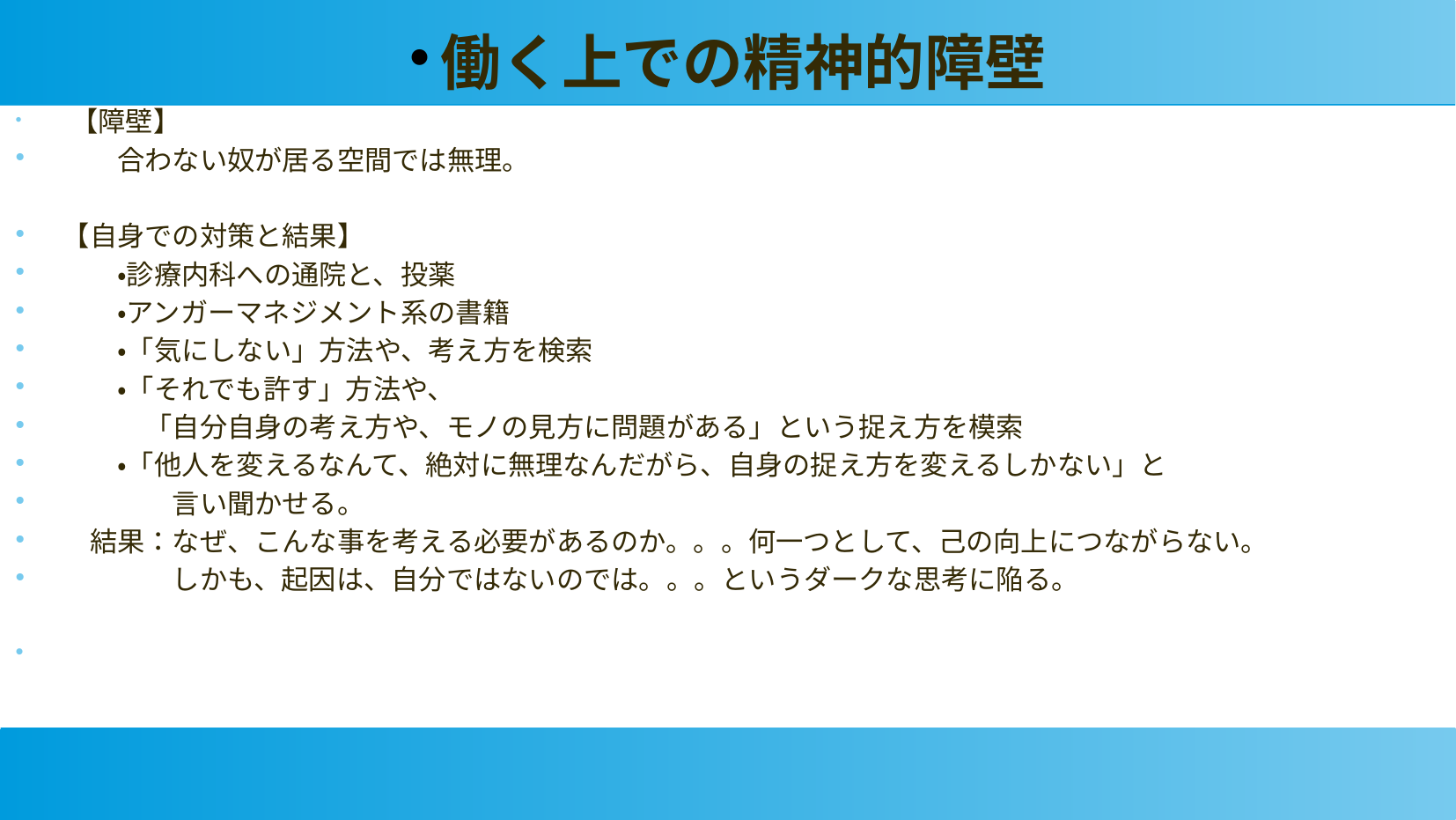

働く上での精神的障壁
 【障壁】
　　合わない奴が居る空間では無理。

【自身での対策と結果】
　　・診療内科への通院と、投薬
　　・アンガーマネジメント系の書籍
　　・「気にしない」方法や、考え方を検索
　　・「それでも許す」方法や、
　　　「自分自身の考え方や、モノの見方に問題がある」という捉え方を模索
　　・「他人を変えるなんて、絶対に無理なんだがら、自身の捉え方を変えるしかない」と
　　　　言い聞かせる。
　結果：なぜ、こんな事を考える必要があるのか。。。何一つとして、己の向上につながらない。
　　　　しかも、起因は、自分ではないのでは。。。というダークな思考に陥る。